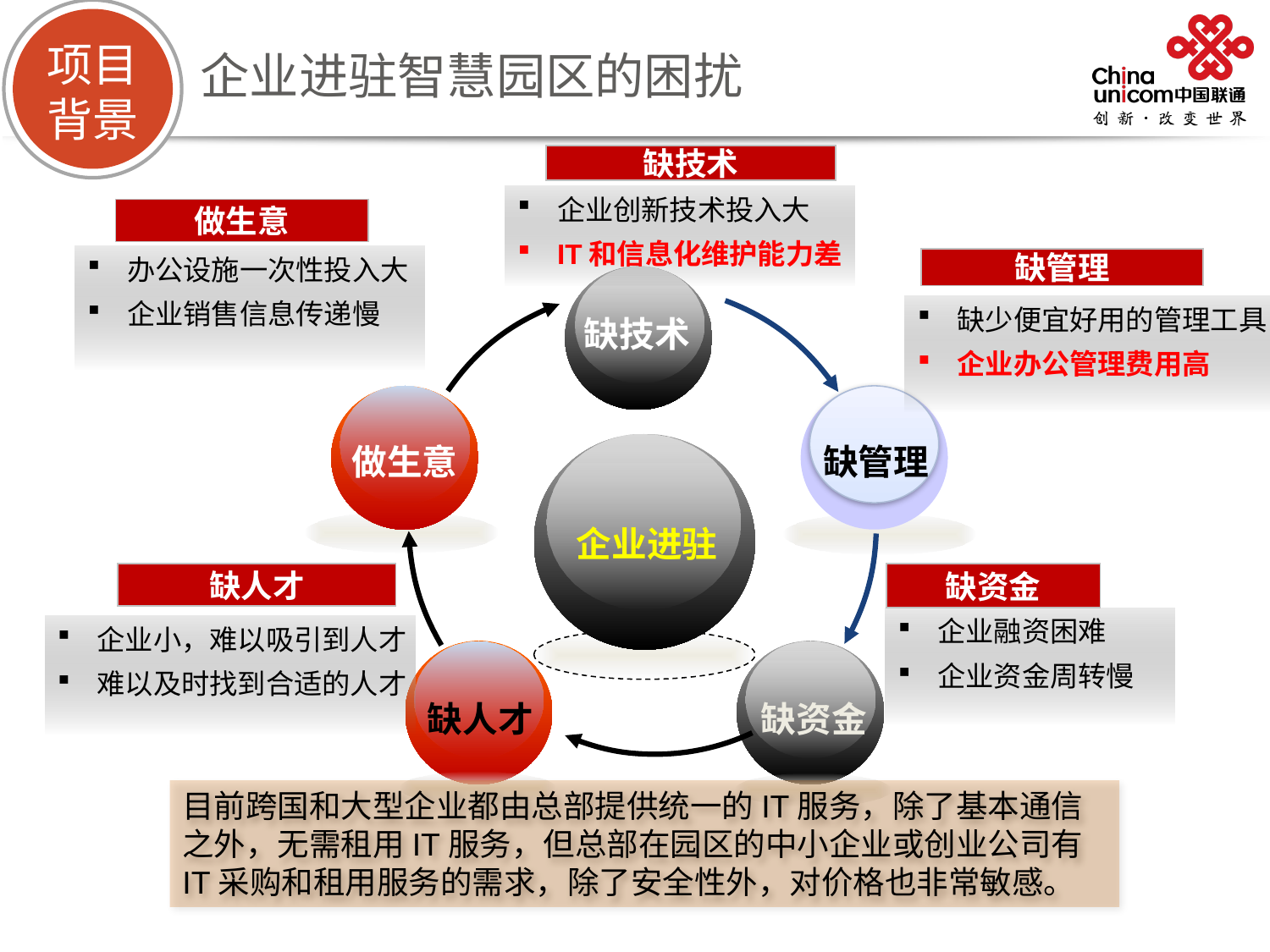

项目
背景
企业进驻智慧园区的困扰
缺技术
企业创新技术投入大
IT和信息化维护能力差
做生意
办公设施一次性投入大
企业销售信息传递慢
缺管理

缺少便宜好用的管理工具
企业办公管理费用高

缺技术

做生意

缺管理

企业进驻

缺人才
缺资金
企业融资困难
企业资金周转慢
企业小，难以吸引到人才
难以及时找到合适的人才

缺人才
缺资金

目前跨国和大型企业都由总部提供统一的IT服务，除了基本通信之外，无需租用IT服务，但总部在园区的中小企业或创业公司有IT采购和租用服务的需求，除了安全性外，对价格也非常敏感。